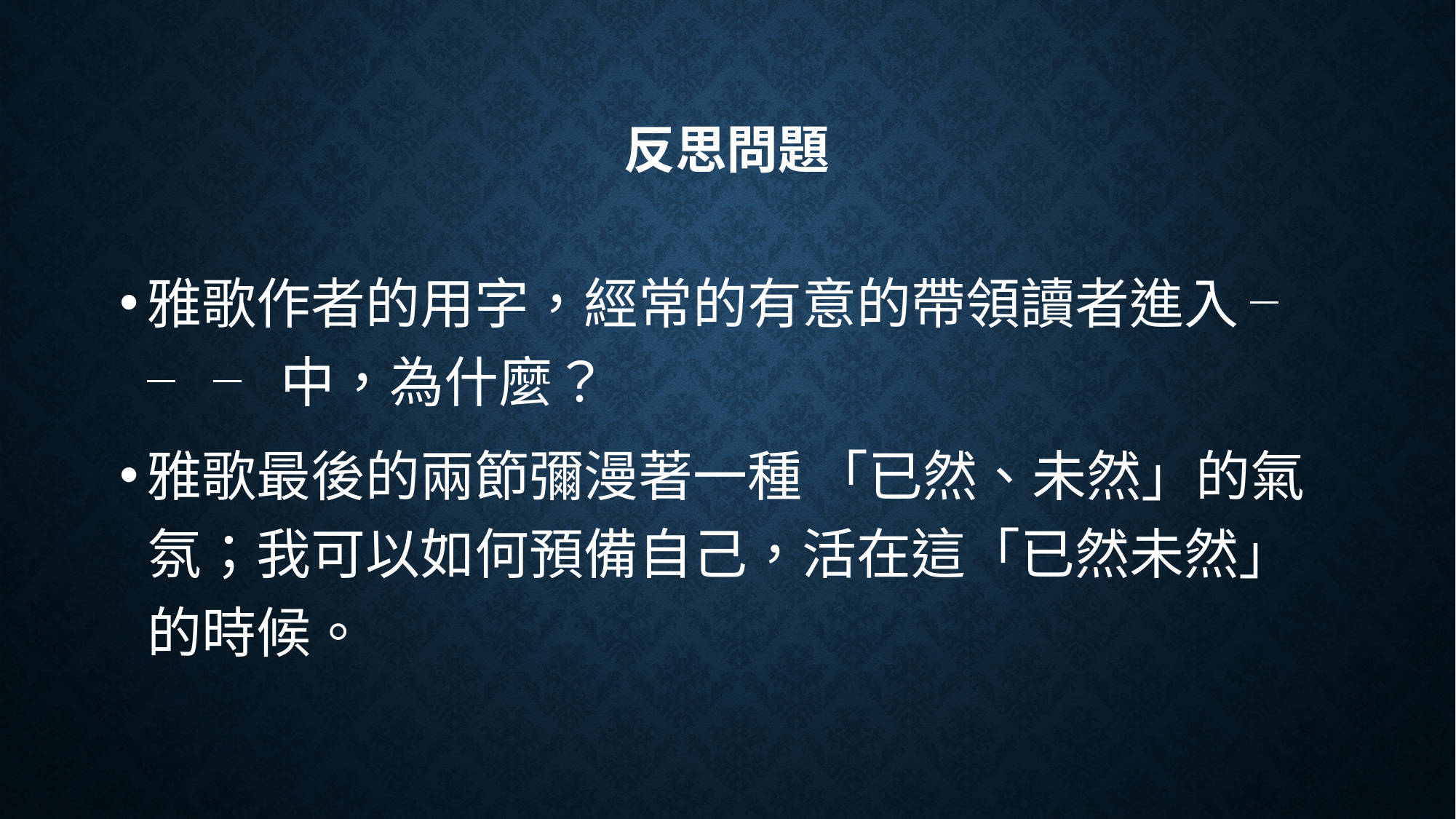

# 反思問題
雅歌作者的用字，經常的有意的帶領讀者進入 ╴ ╴ ╴ 中，為什麼？
雅歌最後的兩節彌漫著一種 「已然、未然」的氣氛；我可以如何預備自己，活在這「已然未然」 的時候。